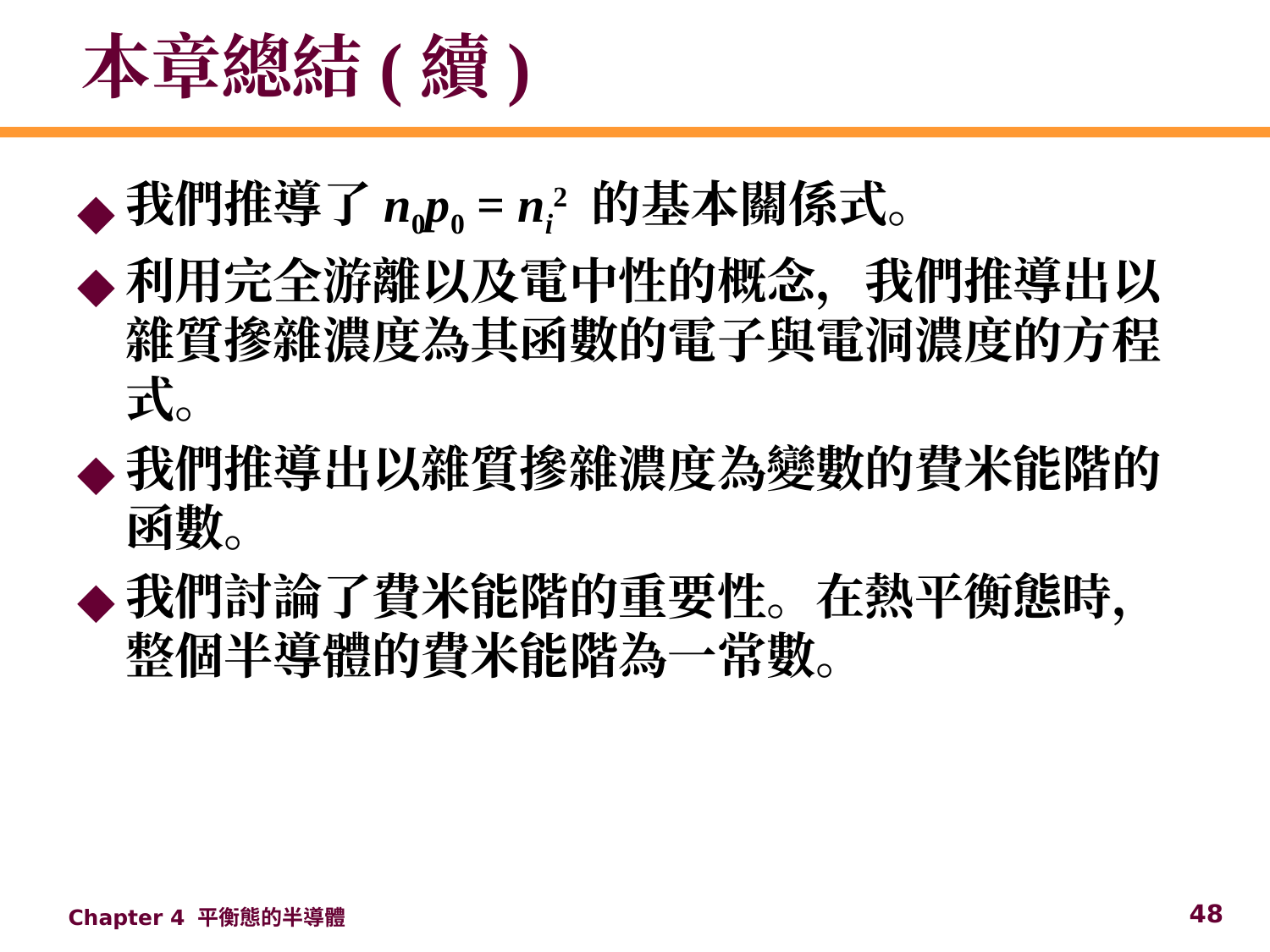

# 本章總結(續)
我們推導了n0p0 = ni2 的基本關係式。
利用完全游離以及電中性的概念，我們推導出以雜質摻雜濃度為其函數的電子與電洞濃度的方程式。
我們推導出以雜質摻雜濃度為變數的費米能階的函數。
我們討論了費米能階的重要性。在熱平衡態時，整個半導體的費米能階為一常數。
48
Chapter 4 平衡態的半導體